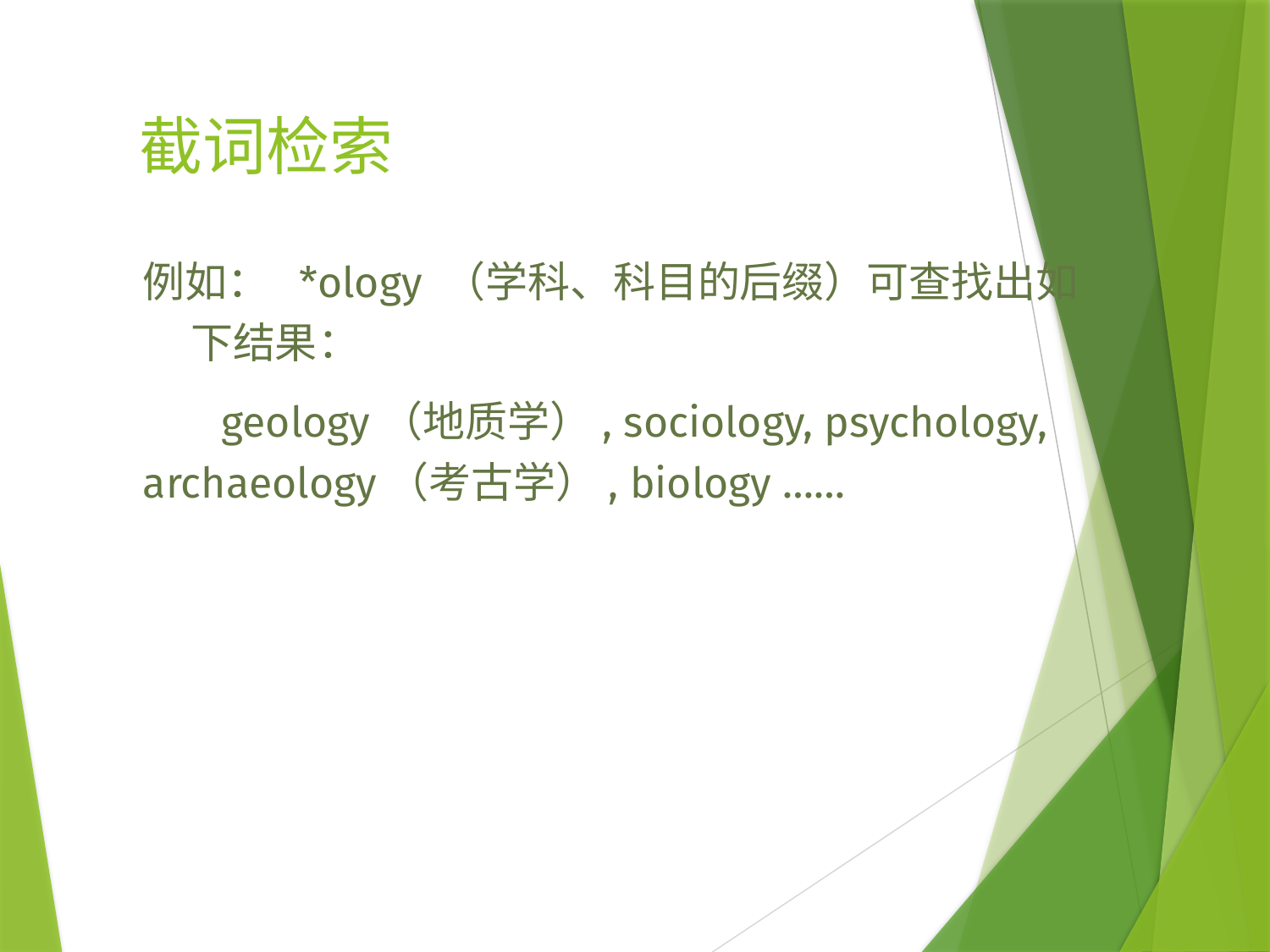

# 截词检索
例如：  *ology （学科、科目的后缀）可查找出如下结果：
       geology（地质学）, sociology, psychology, archaeology（考古学）, biology ……